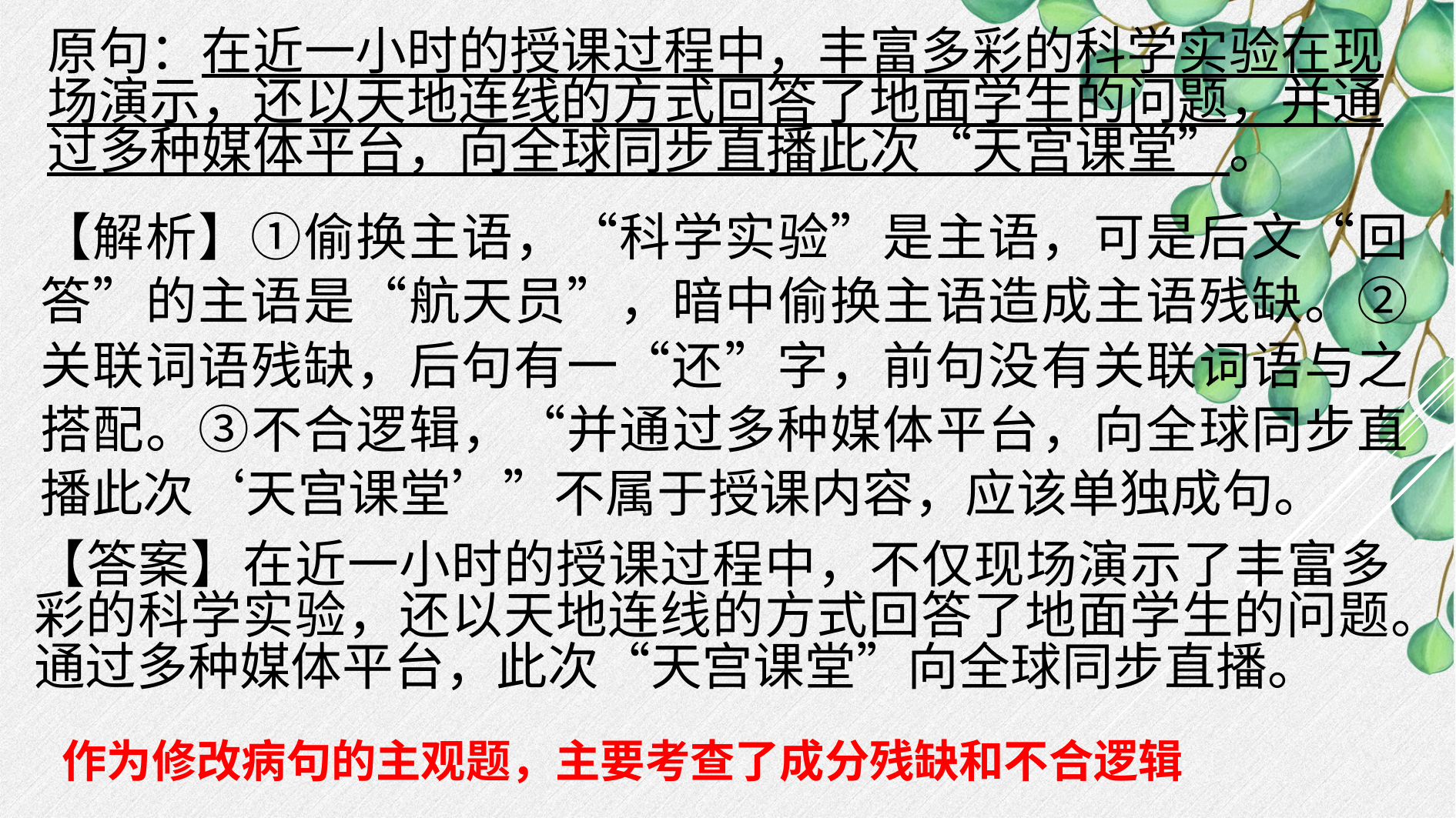

原句：在近一小时的授课过程中，丰富多彩的科学实验在现场演示，还以天地连线的方式回答了地面学生的问题，并通过多种媒体平台，向全球同步直播此次“天宫课堂”。
【解析】①偷换主语，“科学实验”是主语，可是后文“回答”的主语是“航天员”，暗中偷换主语造成主语残缺。②关联词语残缺，后句有一“还”字，前句没有关联词语与之搭配。③不合逻辑，“并通过多种媒体平台，向全球同步直播此次‘天宫课堂’”不属于授课内容，应该单独成句。
【答案】在近一小时的授课过程中，不仅现场演示了丰富多彩的科学实验，还以天地连线的方式回答了地面学生的问题。通过多种媒体平台，此次“天宫课堂”向全球同步直播。
作为修改病句的主观题，主要考查了成分残缺和不合逻辑